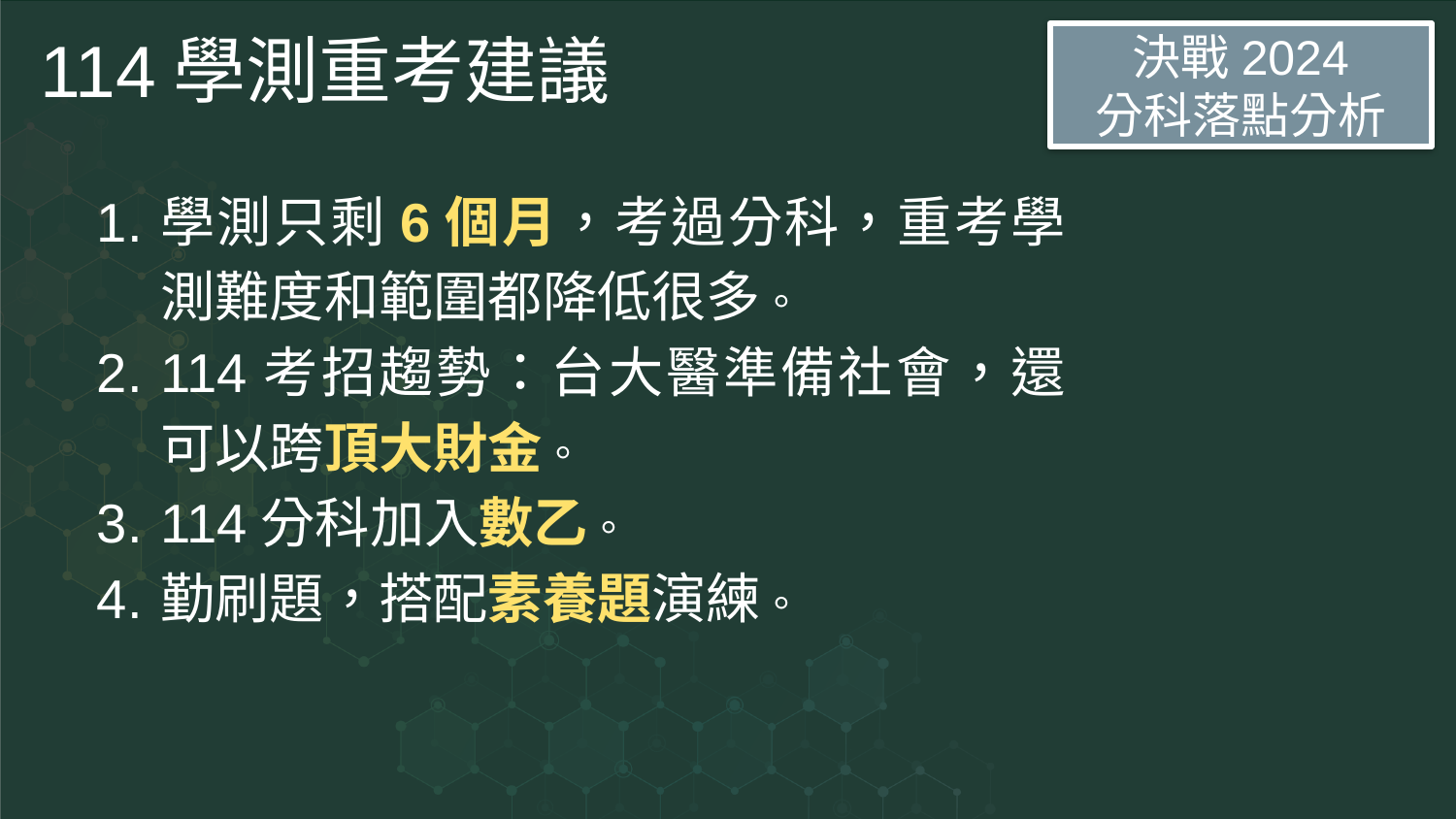

# 114學測重考建議
決戰2024
分科落點分析
學測只剩6個月，考過分科，重考學測難度和範圍都降低很多。
114考招趨勢：台大醫準備社會，還可以跨頂大財金。
114分科加入數乙。
勤刷題，搭配素養題演練。